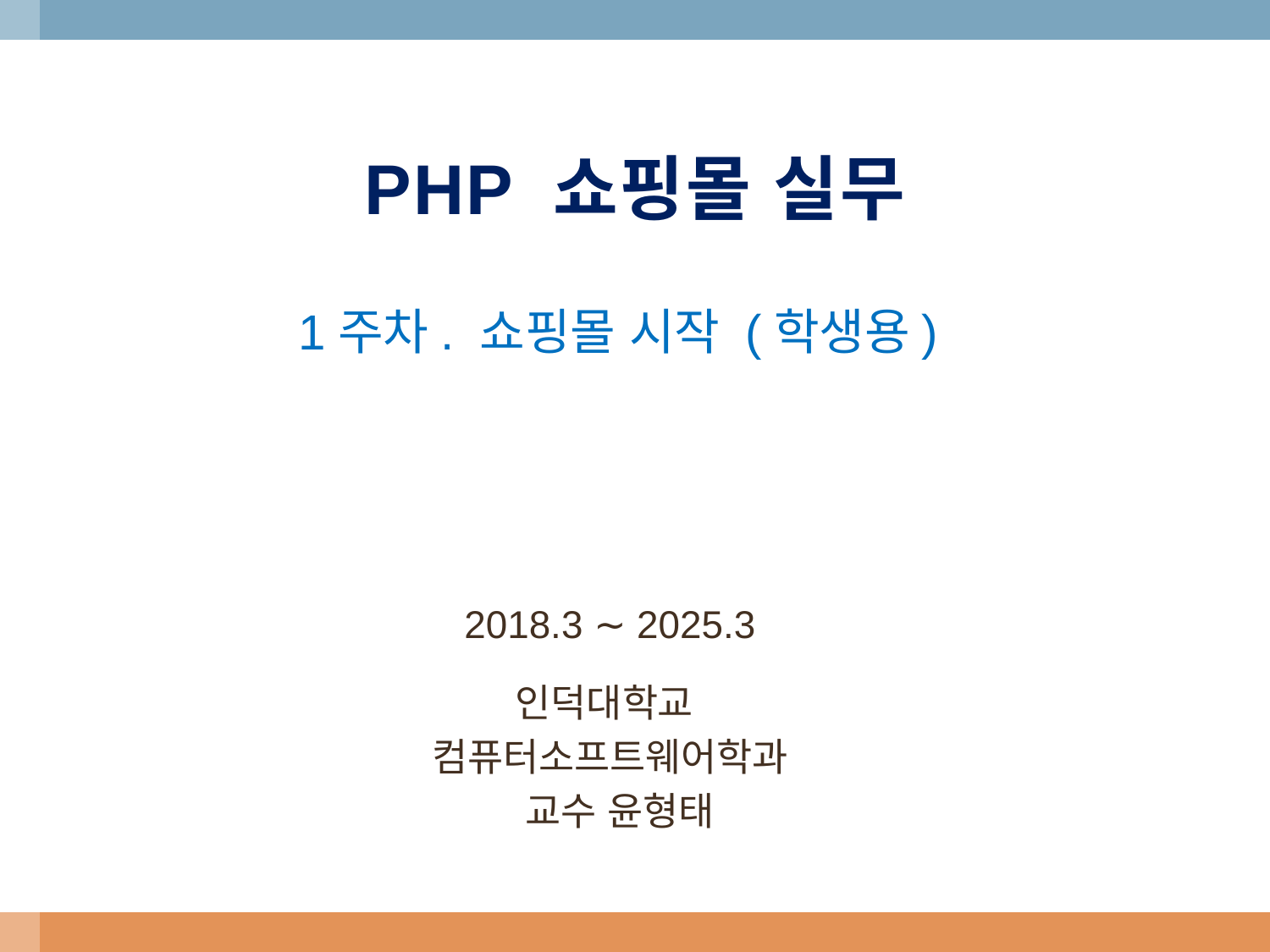

# PHP 쇼핑몰 실무
1주차. 쇼핑몰 시작 (학생용)
2018.3 ∼ 2025.3

인덕대학교
컴퓨터소프트웨어학과
 교수 윤형태